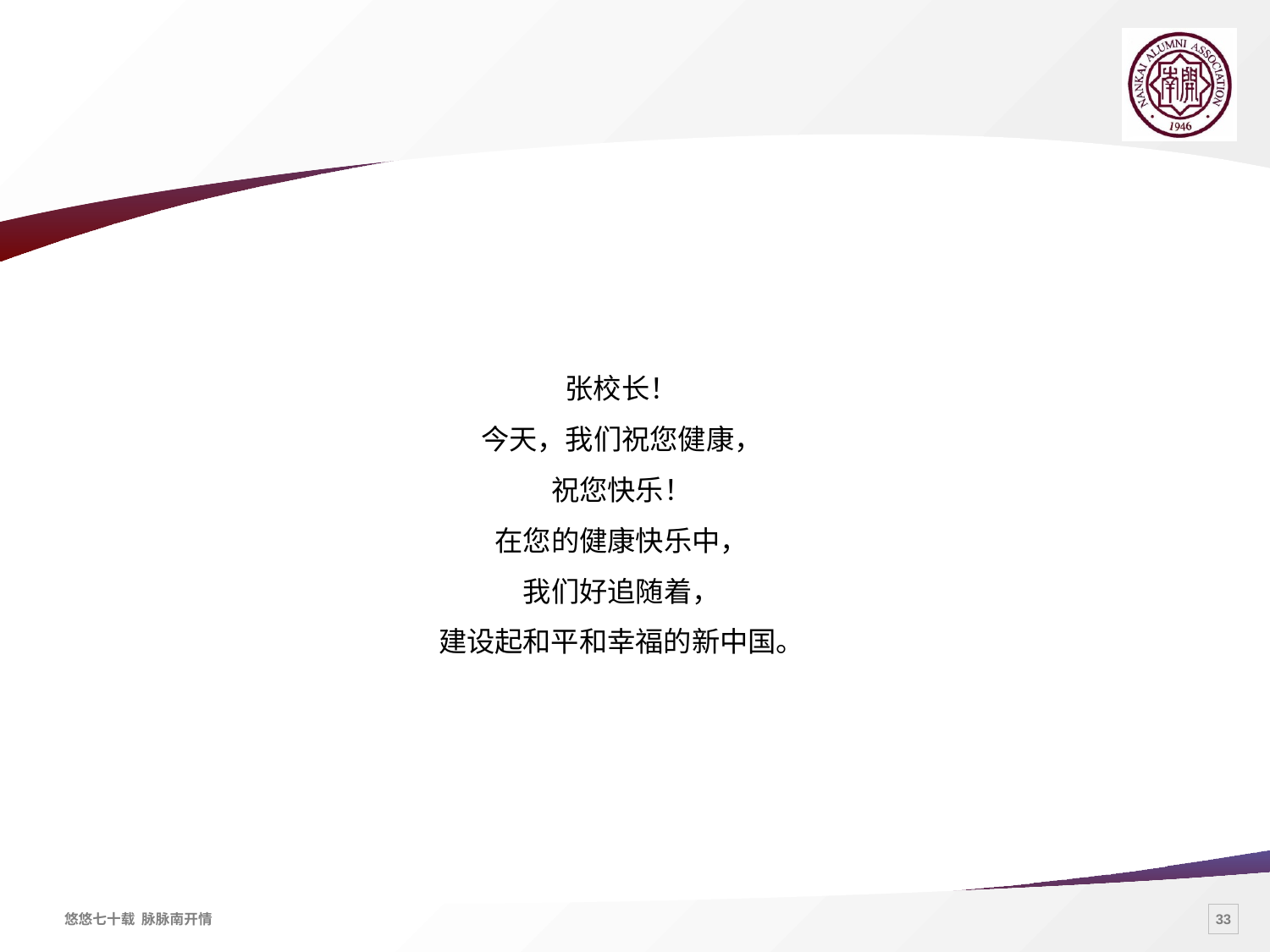

#
张校长！
今天，我们祝您健康，
祝您快乐！
在您的健康快乐中，
我们好追随着，
建设起和平和幸福的新中国。